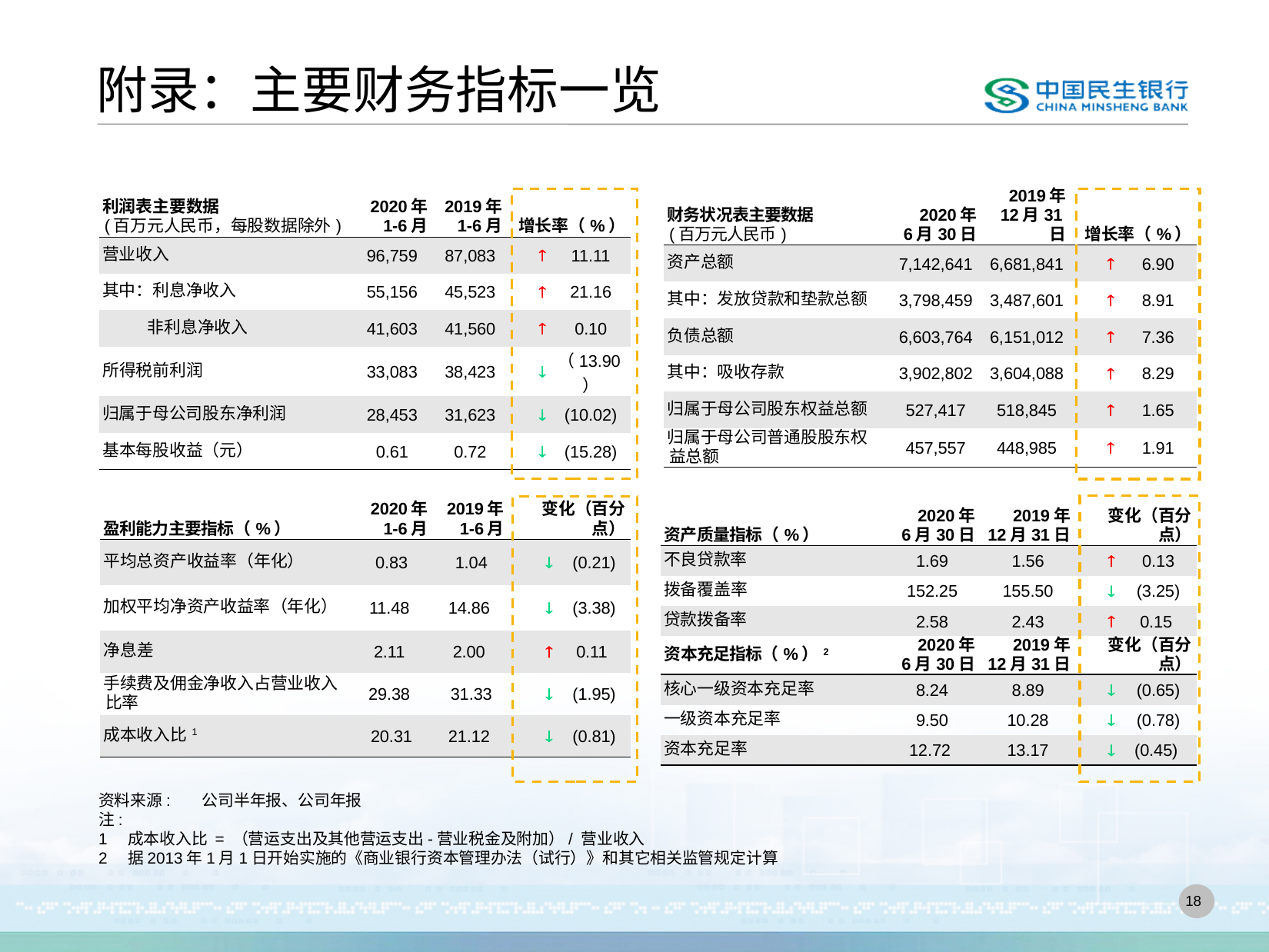

附录：主要财务指标一览
| 利润表主要数据 (百万元人民币，每股数据除外) | 2020年 1-6月 | 2019年 1-6月 | 增长率（%） |  |
| --- | --- | --- | --- | --- |
| 营业收入 | 96,759 | 87,083 | ↑ | 11.11 |
| 其中：利息净收入 | 55,156 | 45,523 | ↑ | 21.16 |
| 非利息净收入 | 41,603 | 41,560 | ↑ | 0.10 |
| 所得税前利润 | 33,083 | 38,423 | ↓ | （13.90） |
| 归属于母公司股东净利润 | 28,453 | 31,623 | ↓ | (10.02) |
| 基本每股收益（元） | 0.61 | 0.72 | ↓ | (15.28) |
| 财务状况表主要数据 (百万元人民币) | 2020年 6月30日 | 2019年 12月31日 | 增长率（%） |  |
| --- | --- | --- | --- | --- |
| 资产总额 | 7,142,641 | 6,681,841 | ↑ | 6.90 |
| 其中：发放贷款和垫款总额 | 3,798,459 | 3,487,601 | ↑ | 8.91 |
| 负债总额 | 6,603,764 | 6,151,012 | ↑ | 7.36 |
| 其中：吸收存款 | 3,902,802 | 3,604,088 | ↑ | 8.29 |
| 归属于母公司股东权益总额 | 527,417 | 518,845 | ↑ | 1.65 |
| 归属于母公司普通股股东权益总额 | 457,557 | 448,985 | ↑ | 1.91 |

| 资产质量指标（%） | 2020年 6月30日 | 2019年 12月31日 | 变化（百分点） |  |
| --- | --- | --- | --- | --- |
| 不良贷款率 | 1.69 | 1.56 | ↑ | 0.13 |
| 拨备覆盖率 | 152.25 | 155.50 | ↓ | (3.25) |
| 贷款拨备率 | 2.58 | 2.43 | ↑ | 0.15 |
| 资本充足指标（%）2 | 2020年 6月30日 | 2019年 12月31日 | 变化（百分点） |  |
| 核心一级资本充足率 | 8.24 | 8.89 | ↓ | (0.65) |
| 一级资本充足率 | 9.50 | 10.28 | ↓ | (0.78) |
| 资本充足率 | 12.72 | 13.17 | ↓ | (0.45) |
| 盈利能力主要指标（%） | 2020年 1-6月 | 2019年 1-6月 | 变化（百分点） |  |
| --- | --- | --- | --- | --- |
| 平均总资产收益率（年化） | 0.83 | 1.04 | ↓ | (0.21) |
| 加权平均净资产收益率（年化） | 11.48 | 14.86 | ↓ | (3.38) |
| 净息差 | 2.11 | 2.00 | ↑ | 0.11 |
| 手续费及佣金净收入占营业收入比率 | 29.38 | 31.33 | ↓ | (1.95) |
| 成本收入比1 | 20.31 | 21.12 | ↓ | (0.81) |

资料来源: 	公司半年报、公司年报
注:
1	成本收入比 = （营运支出及其他营运支出-营业税金及附加）/ 营业收入
2	据2013年1月1日开始实施的《商业银行资本管理办法（试行）》和其它相关监管规定计算
18